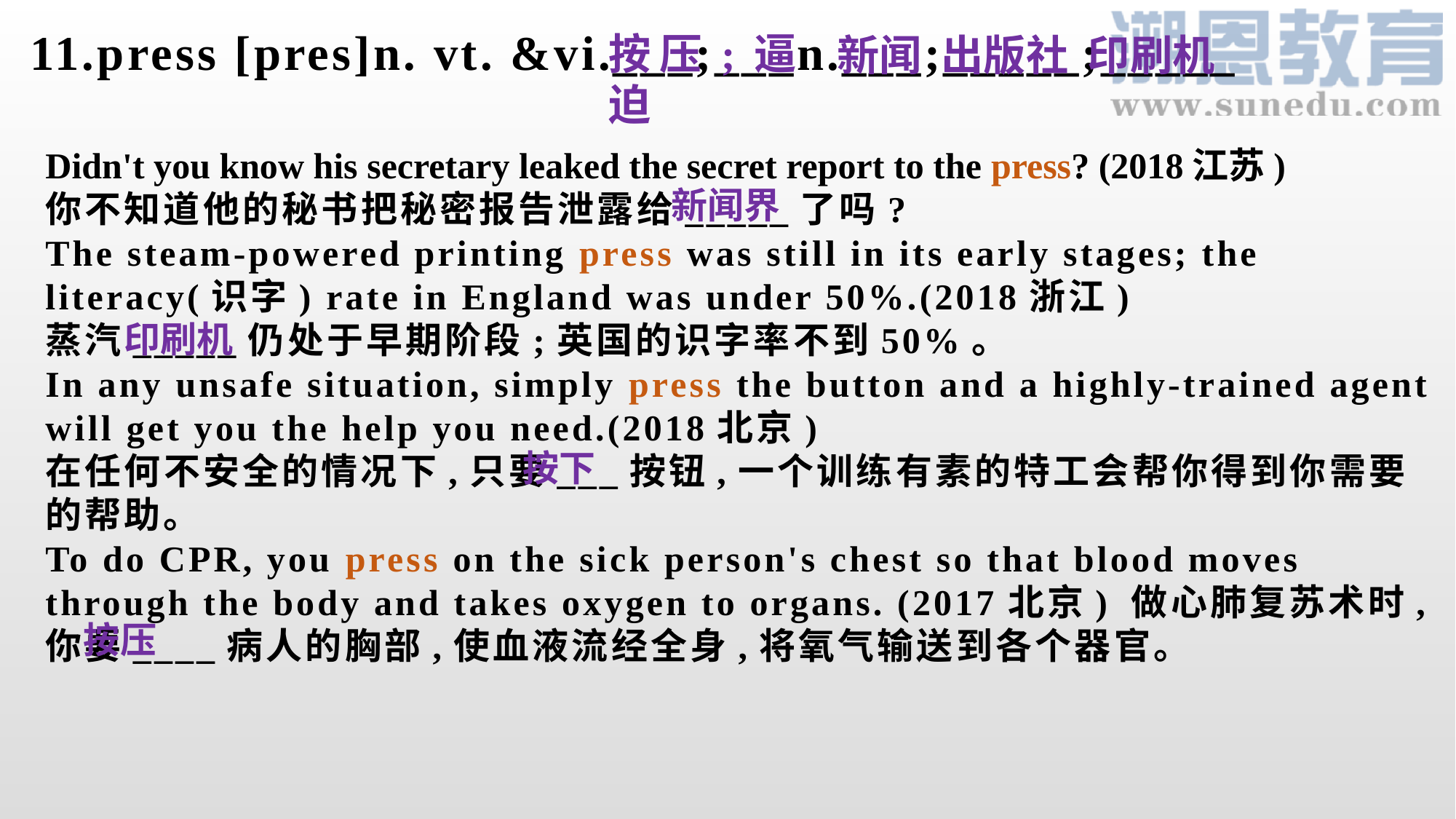

11.press [pres]n. vt. &vi.___;___n.___;_____;_____
按压;逼迫
新闻  出版社  印刷机
Didn't you know his secretary leaked the secret report to the press? (2018江苏)
你不知道他的秘书把秘密报告泄露给_____了吗?
The steam-powered printing press was still in its early stages; the literacy(识字) rate in England was under 50%.(2018浙江)
蒸汽_____仍处于早期阶段;英国的识字率不到50%。
In any unsafe situation, simply press the button and a highly-trained agent will get you the help you need.(2018北京)
在任何不安全的情况下,只要___按钮,一个训练有素的特工会帮你得到你需要的帮助。
To do CPR, you press on the sick person's chest so that blood moves through the body and takes oxygen to organs. (2017北京) 做心肺复苏术时,你要____病人的胸部,使血液流经全身,将氧气输送到各个器官。
新闻界
印刷机
按下
按压